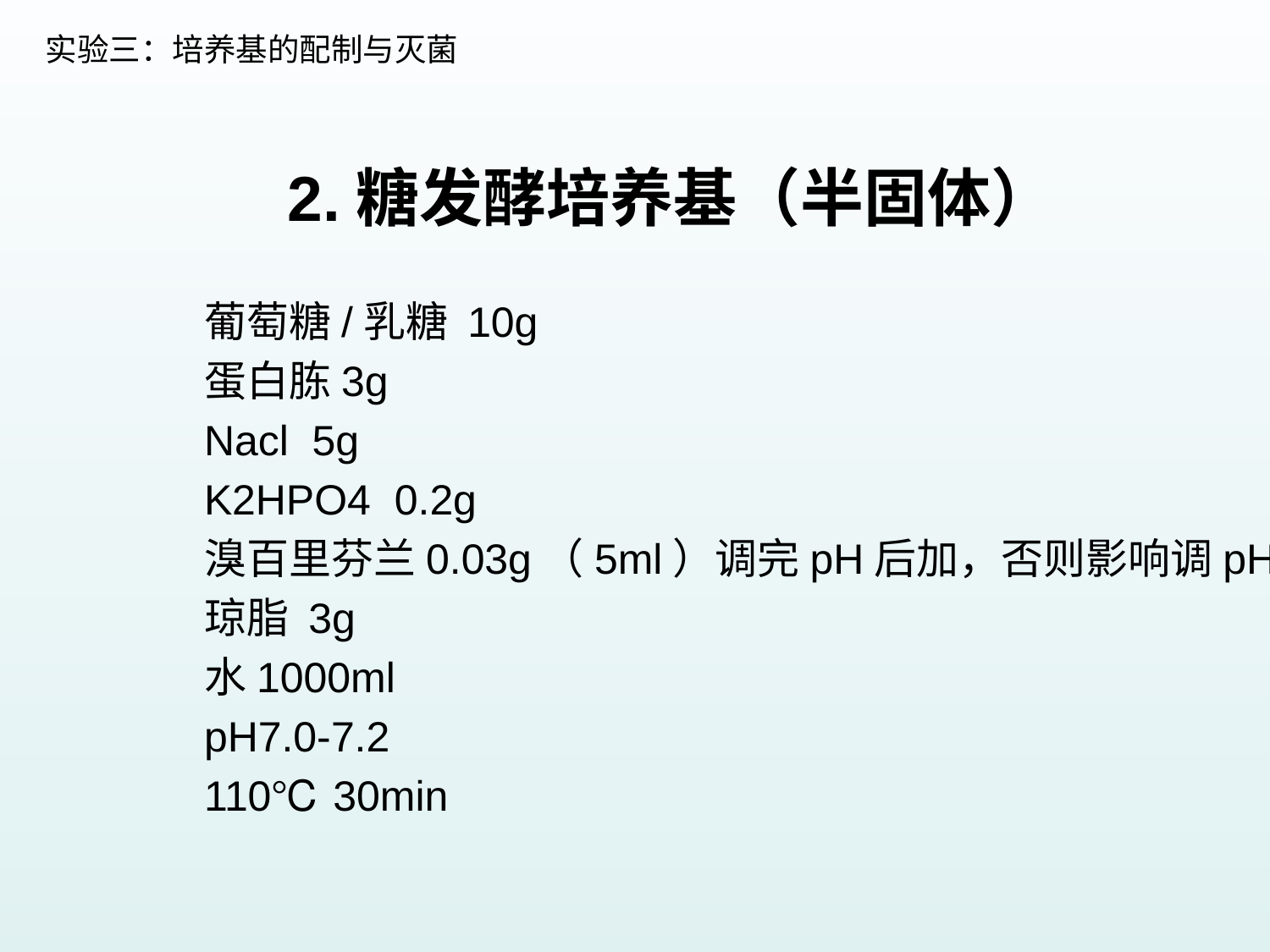

实验三：培养基的配制与灭菌
2.糖发酵培养基（半固体）
葡萄糖/乳糖 10g
蛋白胨3g
Nacl  5g
K2HPO4  0.2g
溴百里芬兰0.03g（5ml）调完pH后加，否则影响调pH
琼脂 3g
水1000ml
pH7.0-7.2
110℃ 30min